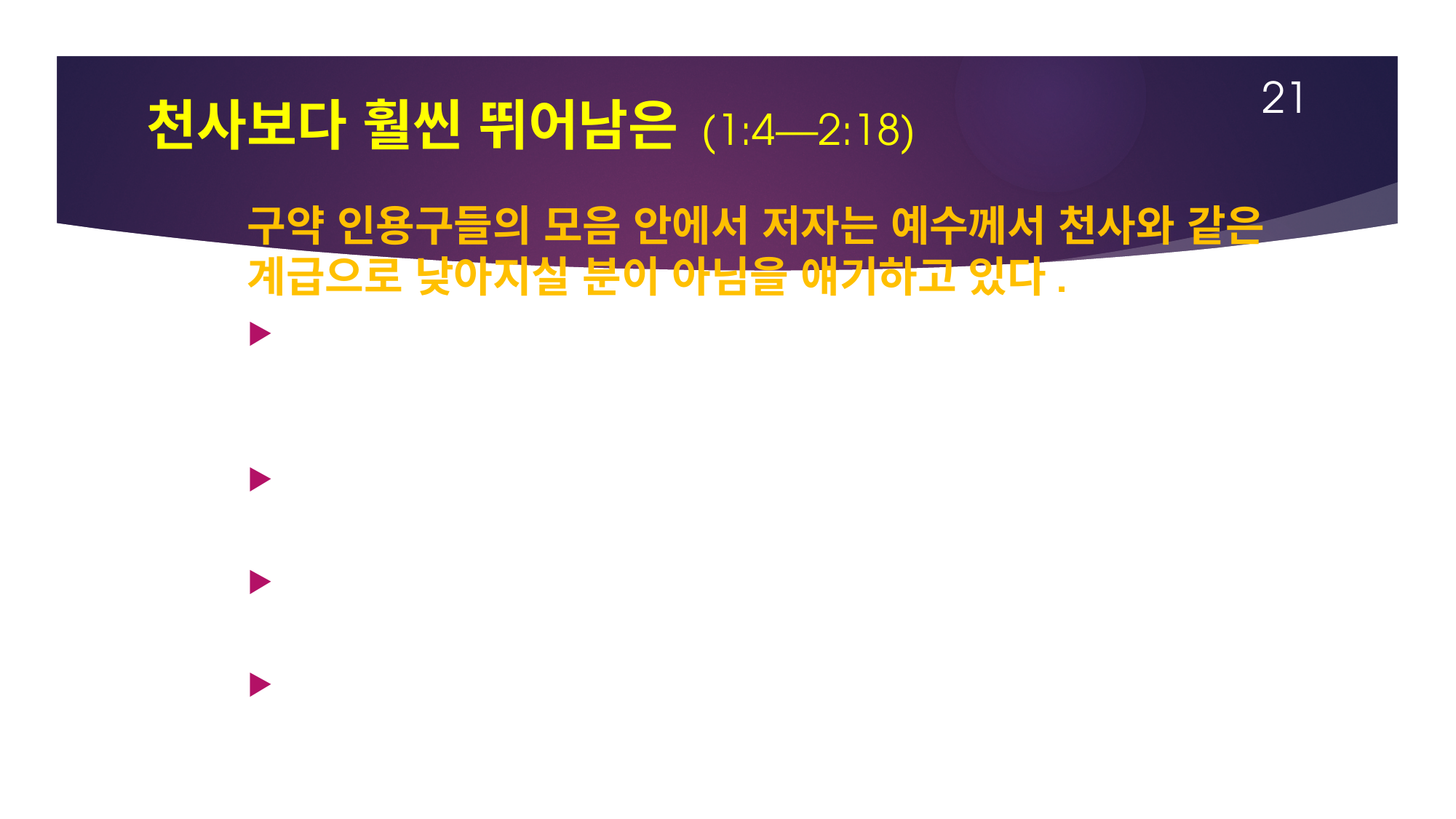

21
# 천사보다 훨씬 뛰어남은 (1:4—2:18)
구약 인용구들의 모음 안에서 저자는 예수께서 천사와 같은 계급으로 낮아지실 분이 아님을 얘기하고 있다.
하나님은 어느 천사에게도 “너는 내 아들이다”라고 하신 적이 없지만 예수께서 세례받으실 때와 변화하실 때 위의 언급을 하신 적이 있다 (cf. 시 2:7; 삼하 7:14; 마 3:17; 17:5).
모세의 노래 중 (신 32:43, LXX)에는, 천사들이 모여 그에게 경배한다고 되어있다.
천사들은 임시의 수종자들 (시 104:4)이지만, 아들은 영원하다 (시 45:6-7; 102:10-12).
여호와께서 아들을 주라 부르시고 그의 우편에 앉히셨다 (시 110:1).